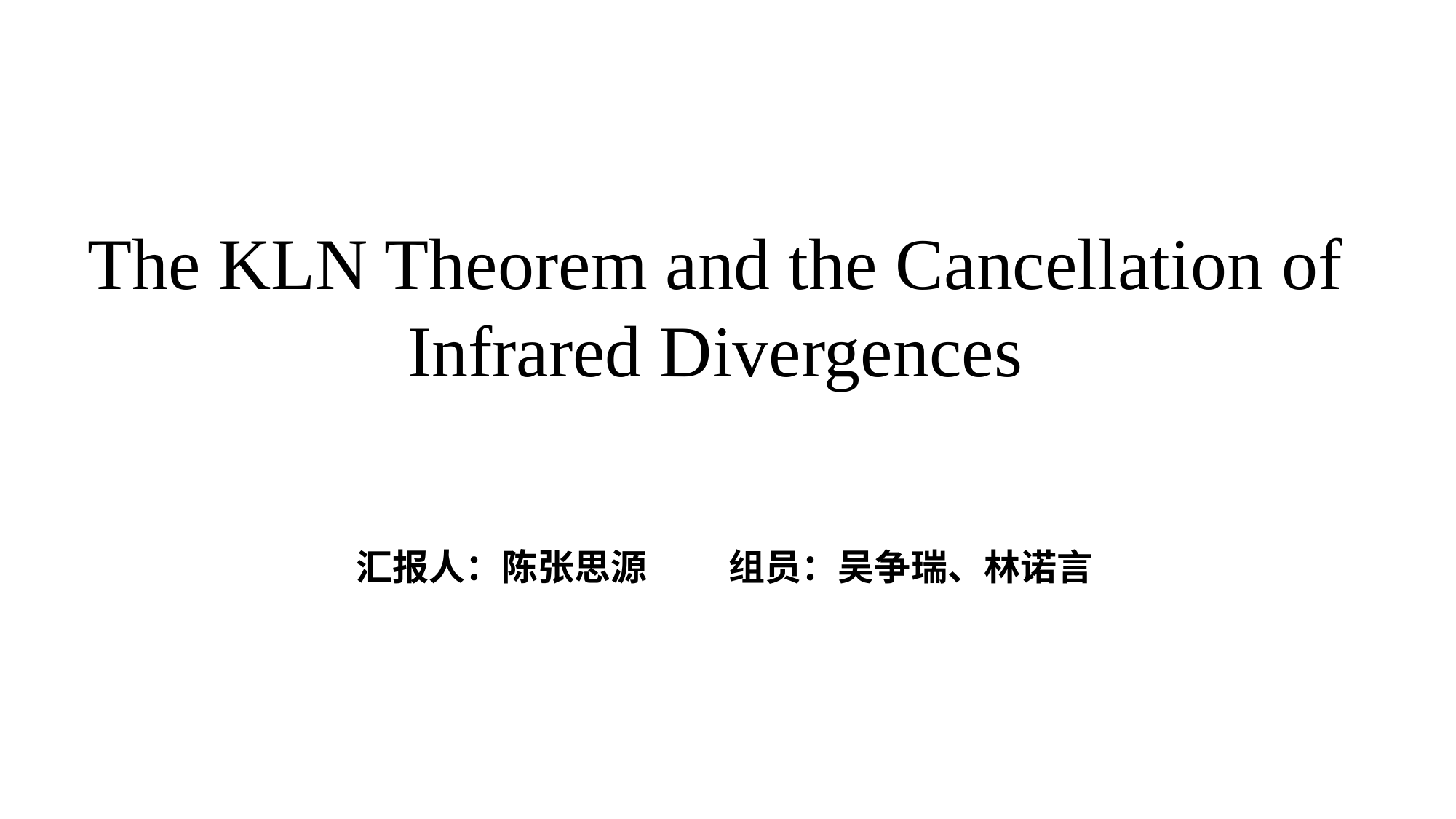

The KLN Theorem and the Cancellation of Infrared Divergences
汇报人：陈张思源          组员：吴争瑞、林诺言
1